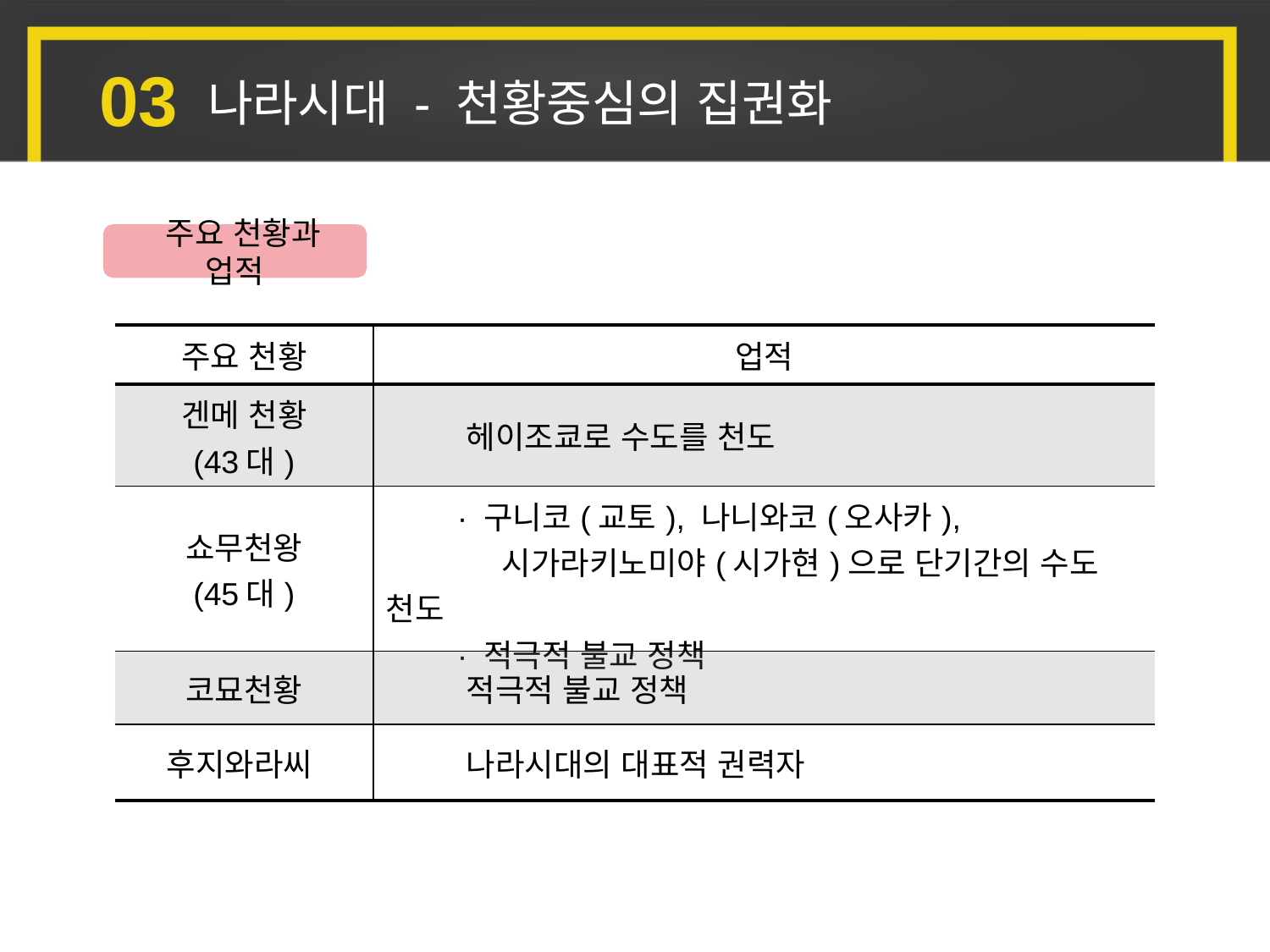

03
나라시대 - 천황중심의 집권화

 주요 천황과 업적
| 주요 천황 | 업적 |
| --- | --- |
| 겐메 천황 (43대) | 헤이조쿄로 수도를 천도 |
| 쇼무천왕 (45대) | · 구니코(교토), 나니와코(오사카), 시가라키노미야(시가현)으로 단기간의 수도 천도 · 적극적 불교 정책 |
| 코묘천황 | 적극적 불교 정책 |
| 후지와라씨 | 나라시대의 대표적 권력자 |